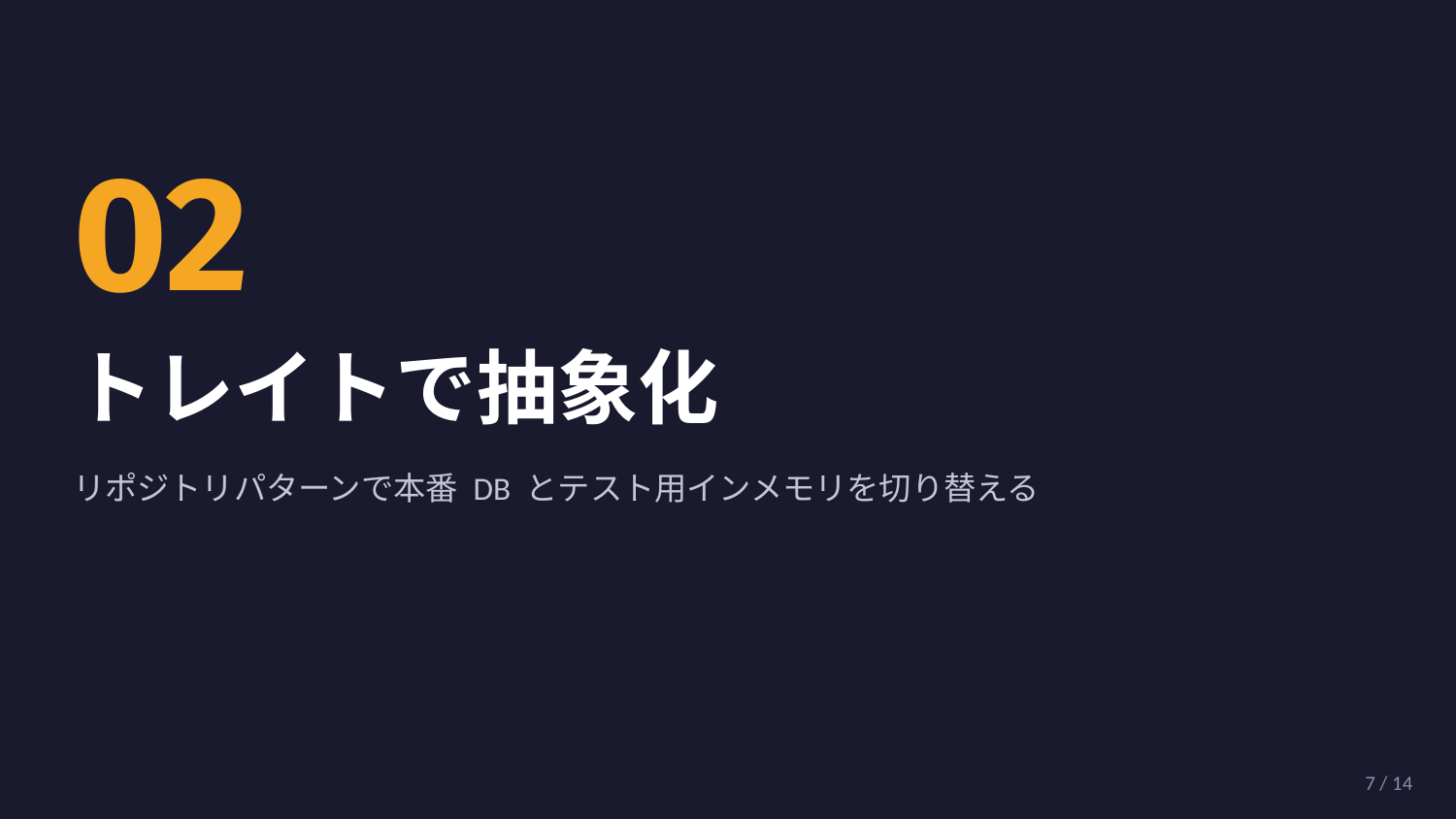

02
トレイトで抽象化
リポジトリパターンで本番 DB とテスト用インメモリを切り替える
7 / 14